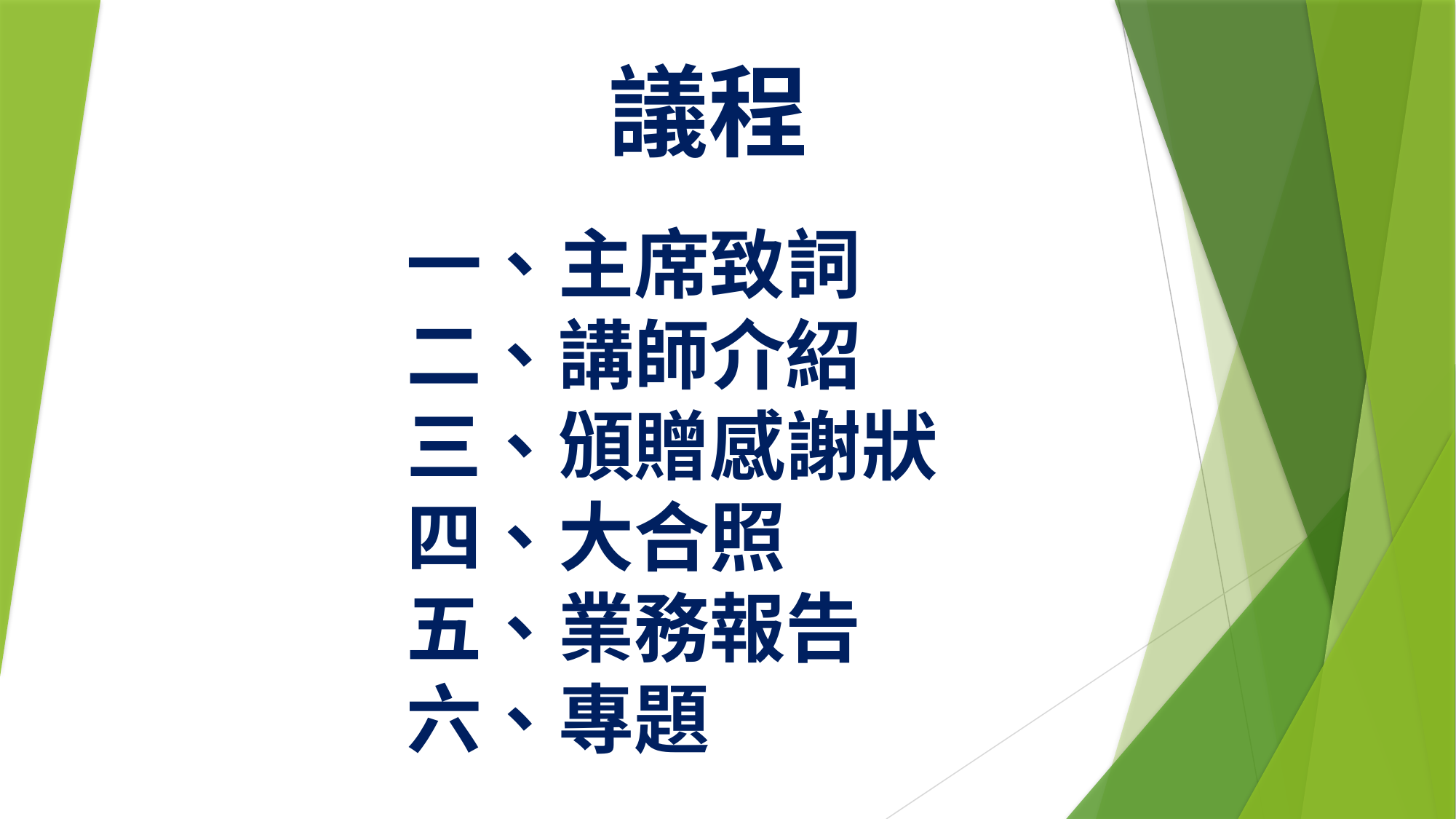

議程
# 一、主席致詞 二、講師介紹 三、頒贈感謝狀 四、大合照 五、業務報告 六、專題